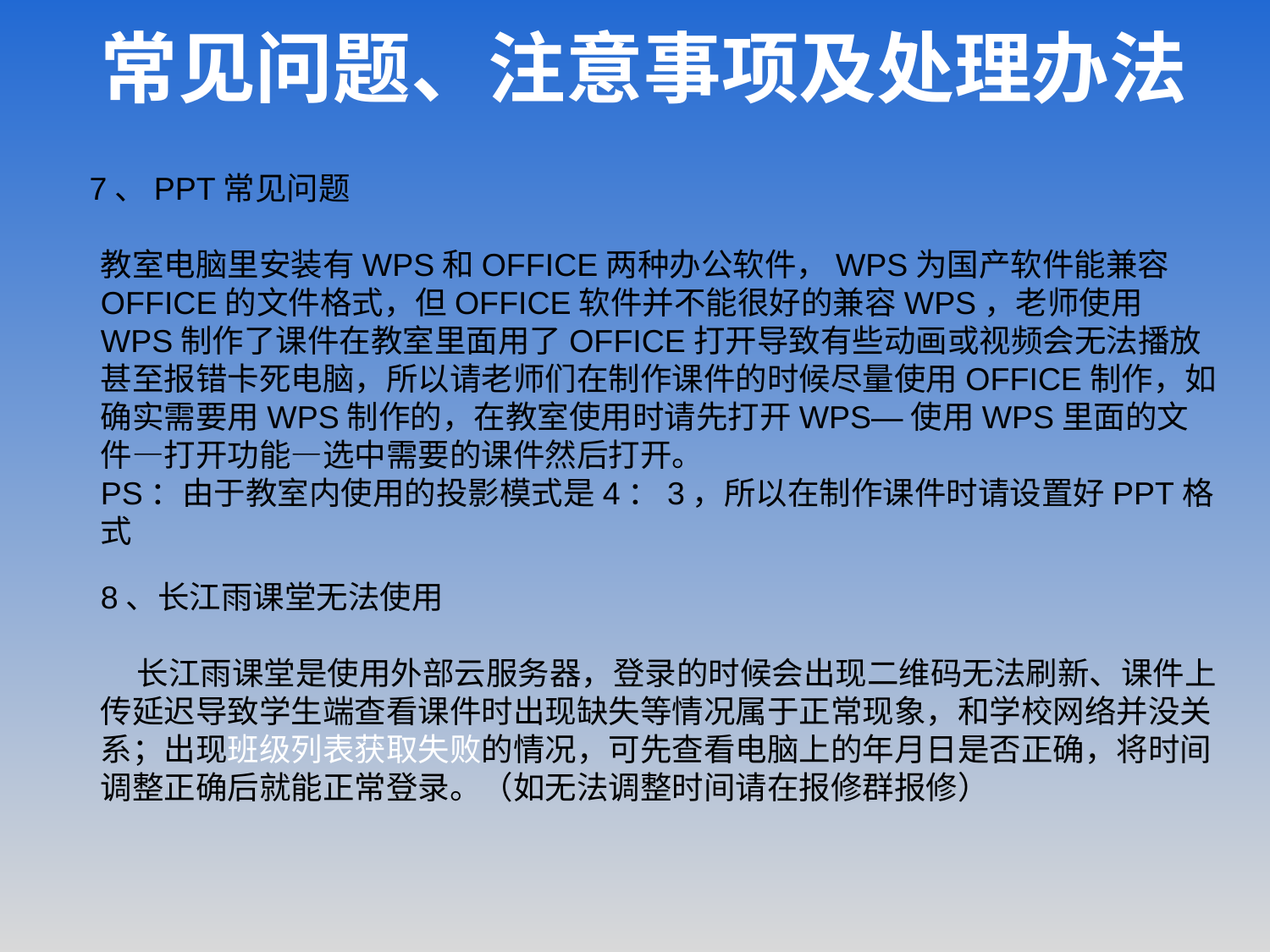

常见问题、注意事项及处理办法
7、PPT常见问题
教室电脑里安装有WPS和OFFICE两种办公软件，WPS为国产软件能兼容OFFICE的文件格式，但OFFICE软件并不能很好的兼容WPS，老师使用WPS制作了课件在教室里面用了OFFICE打开导致有些动画或视频会无法播放甚至报错卡死电脑，所以请老师们在制作课件的时候尽量使用OFFICE制作，如确实需要用WPS制作的，在教室使用时请先打开WPS—使用WPS里面的文件—打开功能—选中需要的课件然后打开。
PS：由于教室内使用的投影模式是4：3，所以在制作课件时请设置好PPT格式
8、长江雨课堂无法使用

    长江雨课堂是使用外部云服务器，登录的时候会出现二维码无法刷新、课件上传延迟导致学生端查看课件时出现缺失等情况属于正常现象，和学校网络并没关系；出现班级列表获取失败的情况，可先查看电脑上的年月日是否正确，将时间调整正确后就能正常登录。（如无法调整时间请在报修群报修）